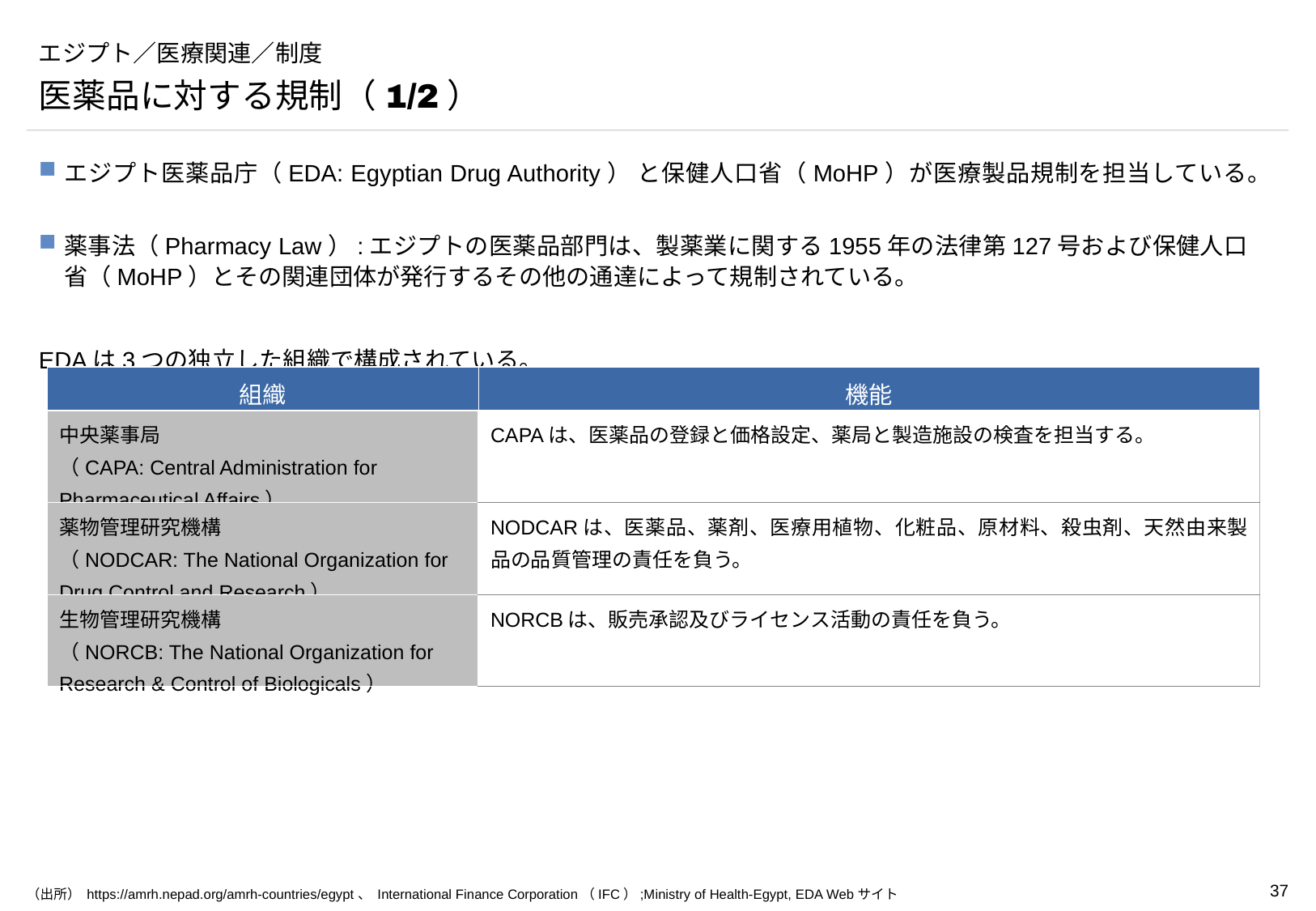

# エジプト／医療関連／制度
医薬品に対する規制（1/2）
エジプト医薬品庁（EDA: Egyptian Drug Authority） と保健人口省（MoHP）が医療製品規制を担当している。
薬事法（Pharmacy Law）:エジプトの医薬品部門は、製薬業に関する1955年の法律第127号および保健人口省（MoHP）とその関連団体が発行するその他の通達によって規制されている。

EDAは3つの独立した組織で構成されている。

| 組織 | 機能 |
| --- | --- |
| 中央薬事局 （CAPA: Central Administration for Pharmaceutical Affairs） | CAPAは、医薬品の登録と価格設定、薬局と製造施設の検査を担当する。 |
| 薬物管理研究機構 （NODCAR: The National Organization for Drug Control and Research） | NODCARは、医薬品、薬剤、医療用植物、化粧品、原材料、殺虫剤、天然由来製品の品質管理の責任を負う。 |
| 生物管理研究機構 （NORCB: The National Organization for Research & Control of Biologicals） | NORCBは、販売承認及びライセンス活動の責任を負う。 |
（出所） https://amrh.nepad.org/amrh-countries/egypt、 International Finance Corporation（IFC）;Ministry of Health-Egypt, EDA Webサイト